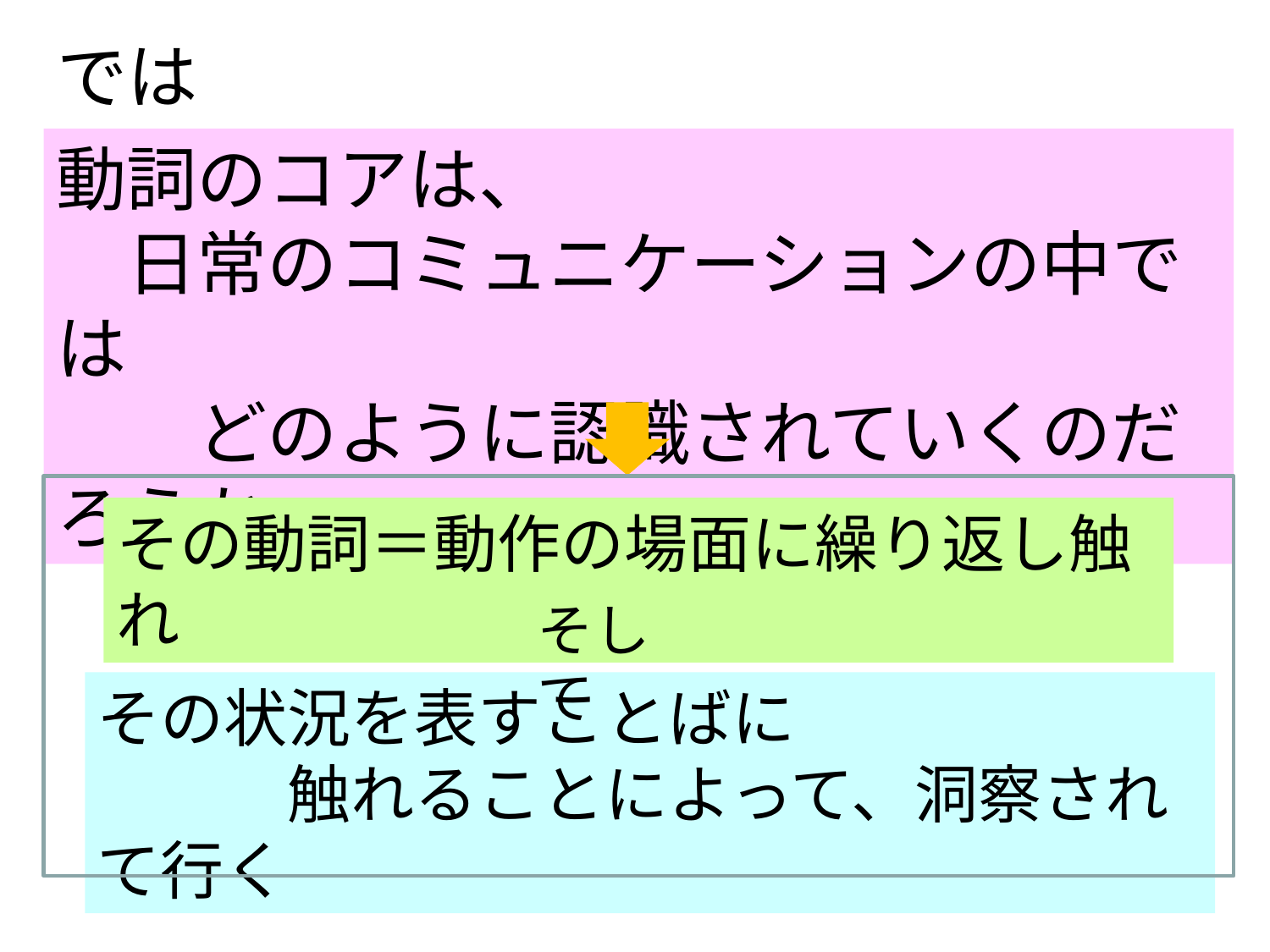

では
動詞のコアは、
　日常のコミュニケーションの中では
　　どのように認識されていくのだろうか

その動詞＝動作の場面に繰り返し触れ
そして
その状況を表すことばに
　　　触れることによって、洞察されて行く